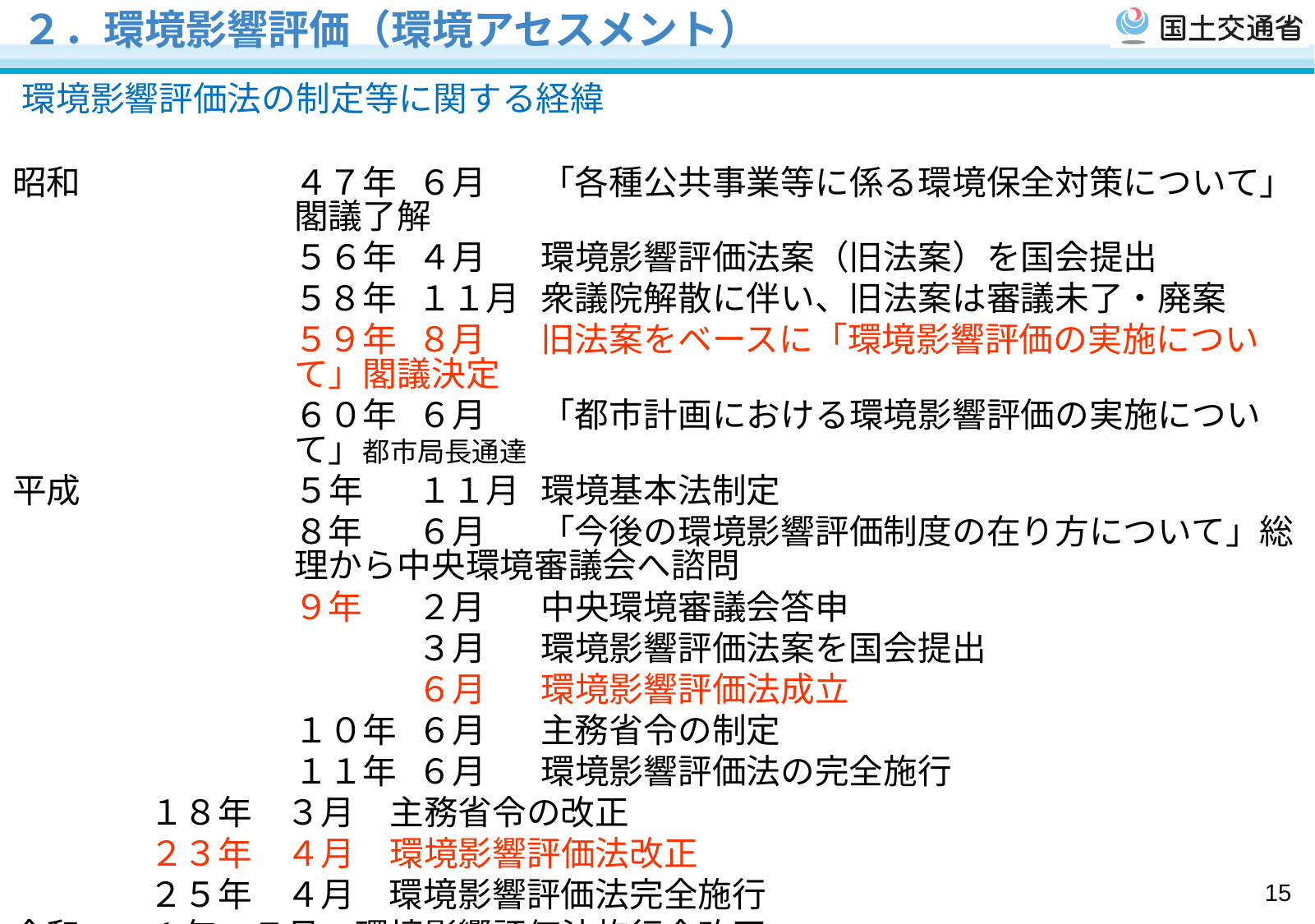

２．環境影響評価（環境アセスメント）
環境影響評価法の制定等に関する経緯
昭和	４７年	６月	「各種公共事業等に係る環境保全対策について」閣議了解
	５６年	４月	環境影響評価法案（旧法案）を国会提出
	５８年	１１月	衆議院解散に伴い、旧法案は審議未了・廃案
	５９年	８月	旧法案をベースに「環境影響評価の実施について」閣議決定
	６０年	６月	「都市計画における環境影響評価の実施について」都市局長通達
平成	５年	１１月	環境基本法制定
	８年	６月	「今後の環境影響評価制度の在り方について」総理から中央環境審議会へ諮問
	９年	２月	中央環境審議会答申
		３月	環境影響評価法案を国会提出
		６月	環境影響評価法成立
	１０年	６月	主務省令の制定
	１１年	６月	環境影響評価法の完全施行
　　　　１８年　３月　主務省令の改正
　　　　２３年　４月　環境影響評価法改正
　　　　２５年　４月　環境影響評価法完全施行
令和　　１年　７月　環境影響評価法施行令改正
15